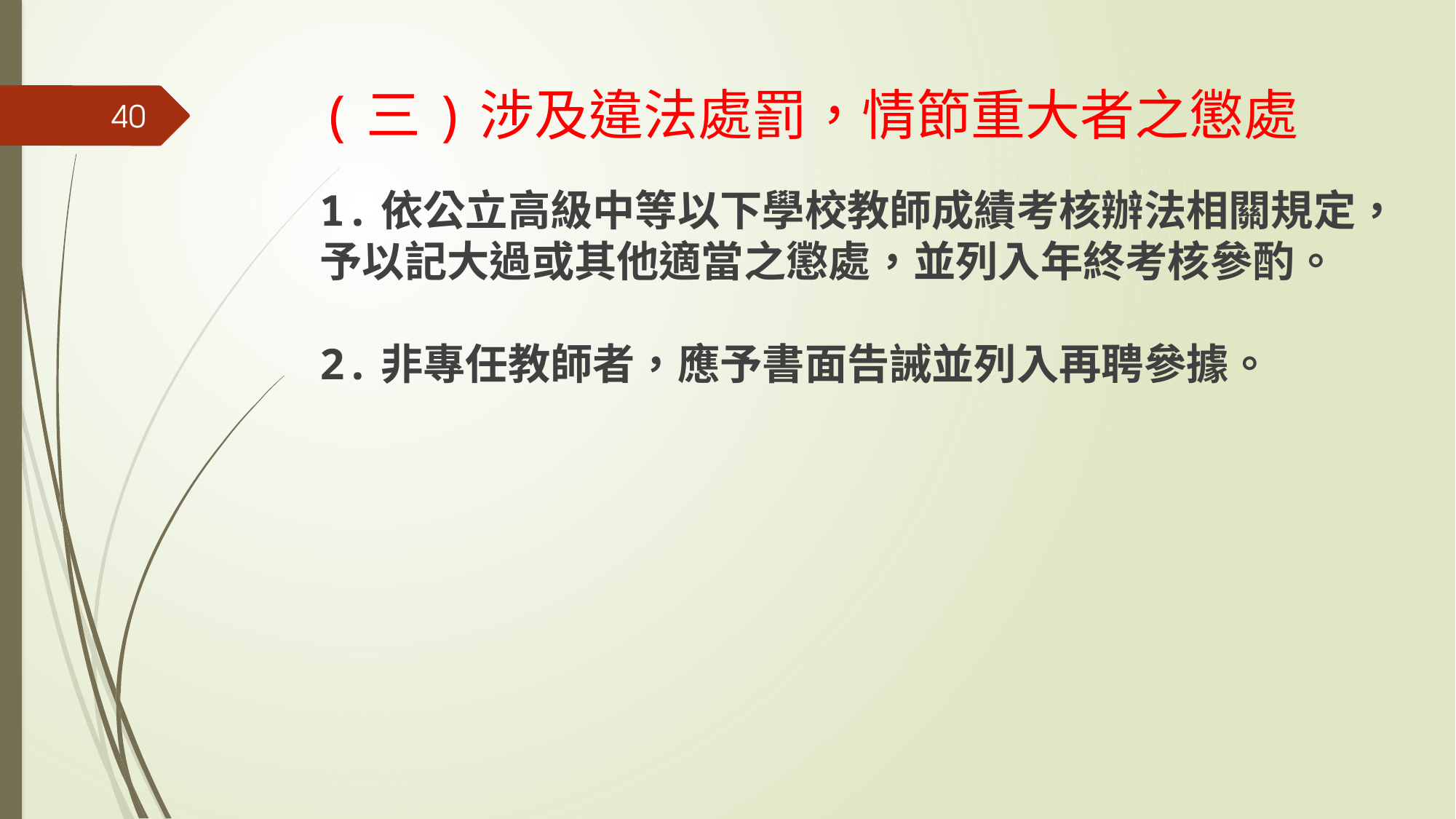

# (三)涉及違法處罰，情節重大者之懲處
40
1.依公立高級中等以下學校教師成績考核辦法相關規定，予以記大過或其他適當之懲處，並列入年終考核參酌。
2.非專任教師者，應予書面告誡並列入再聘參據。